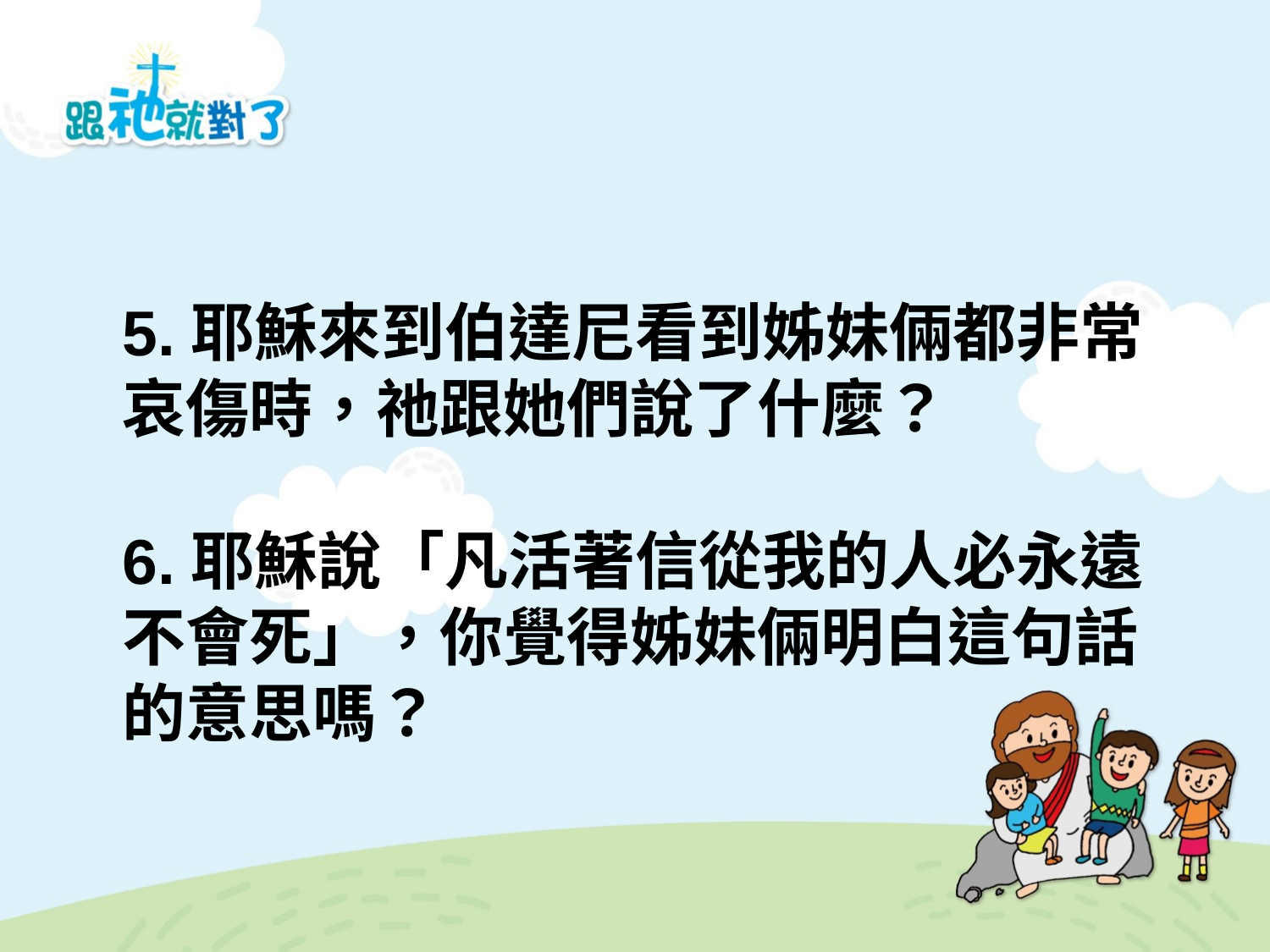

5.耶穌來到伯達尼看到姊妹倆都非常哀傷時，祂跟她們說了什麼？

6.耶穌說「凡活著信從我的人必永遠不會死」，你覺得姊妹倆明白這句話的意思嗎？